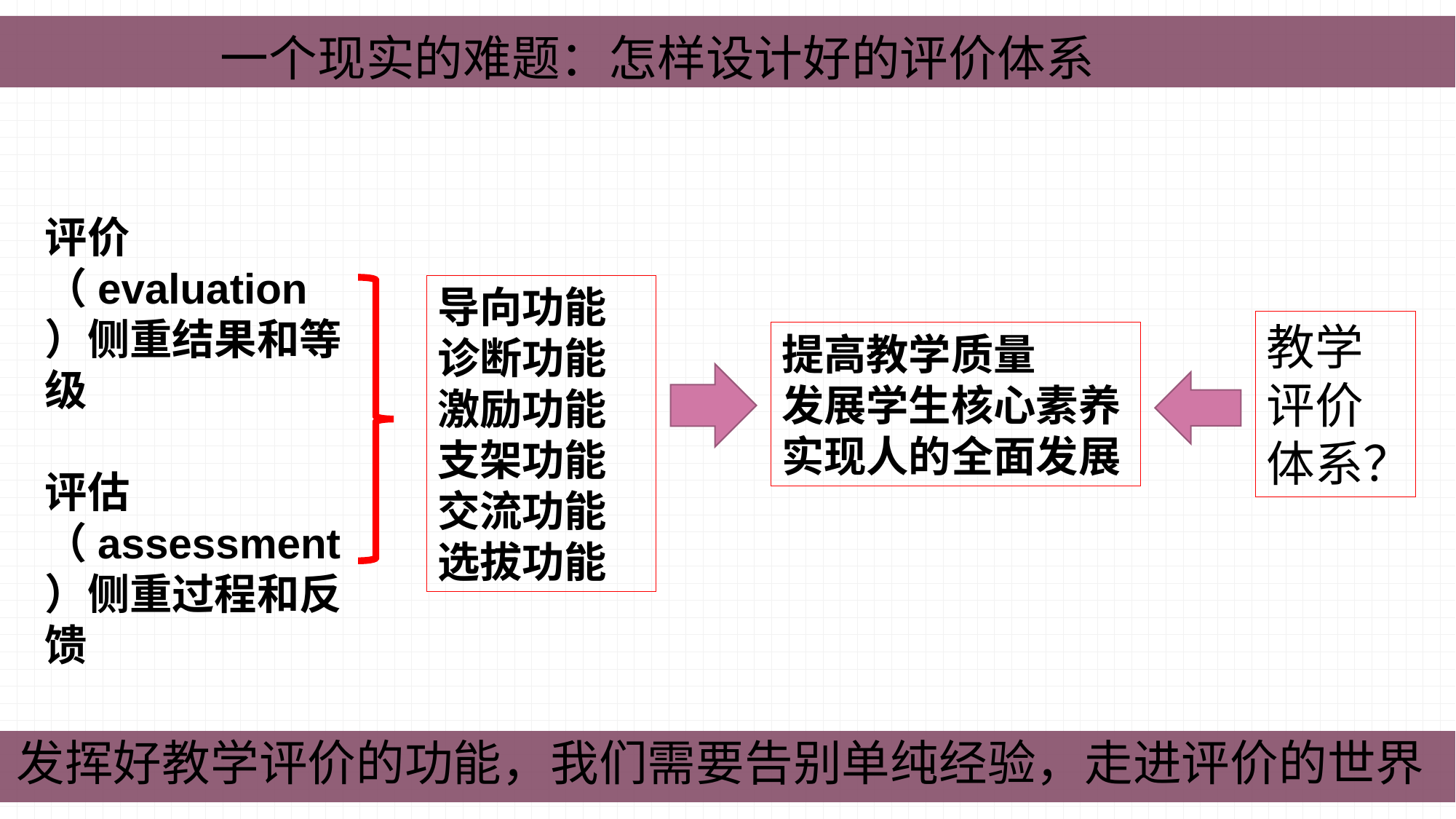

一个现实的难题：怎样设计好的评价体系
评价（evaluation）侧重结果和等级

评估（assessment）侧重过程和反馈
导向功能
诊断功能
激励功能
支架功能
交流功能
选拔功能

教学评价体系？
提高教学质量
发展学生核心素养
实现人的全面发展

发挥好教学评价的功能，我们需要告别单纯经验，走进评价的世界